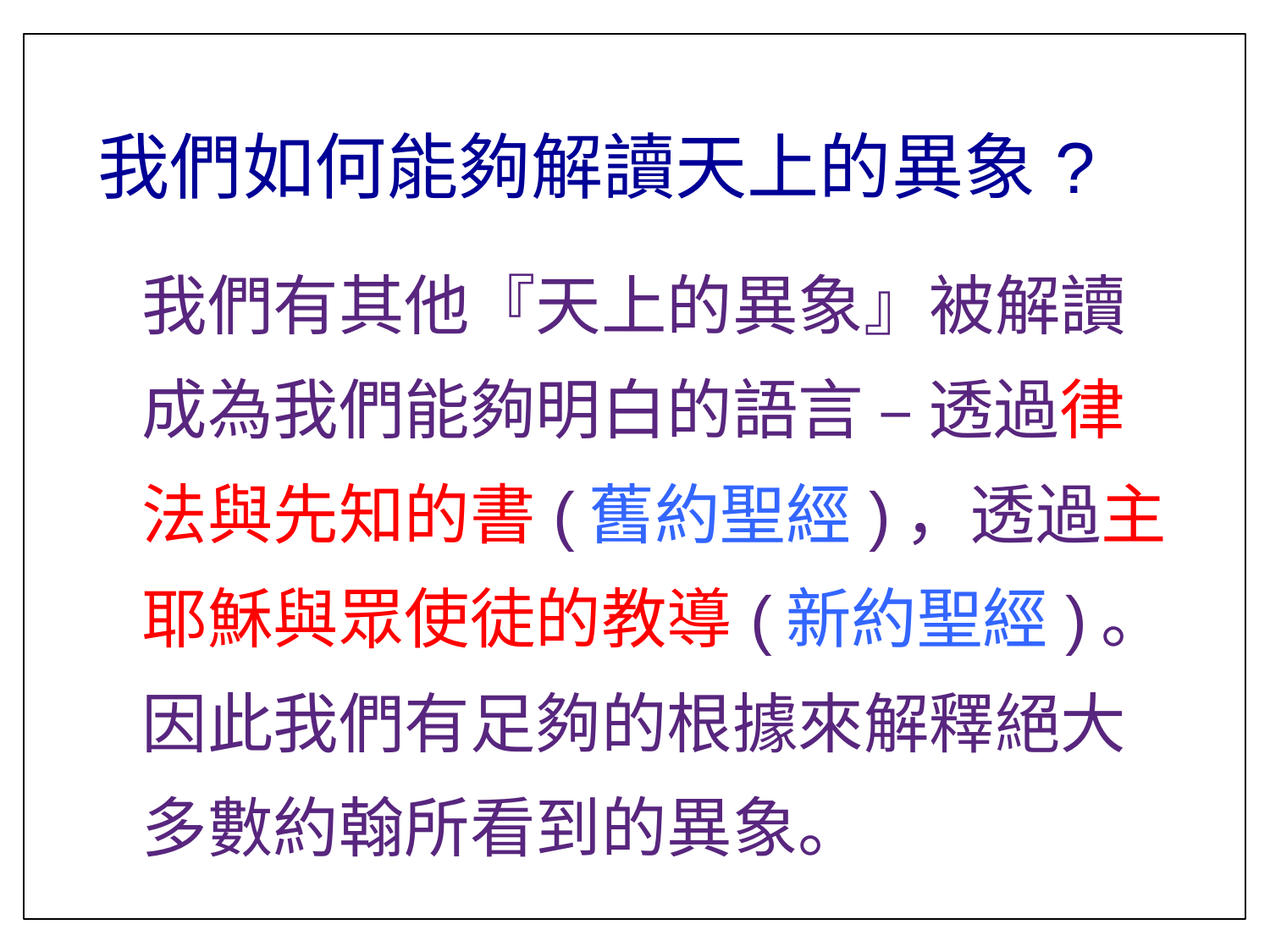

我們如何能夠解讀天上的異象?
我們有其他『天上的異象』被解讀成為我們能夠明白的語言 – 透過律法與先知的書(舊約聖經)，透過主耶穌與眾使徒的教導(新約聖經)。因此我們有足夠的根據來解釋絕大多數約翰所看到的異象。